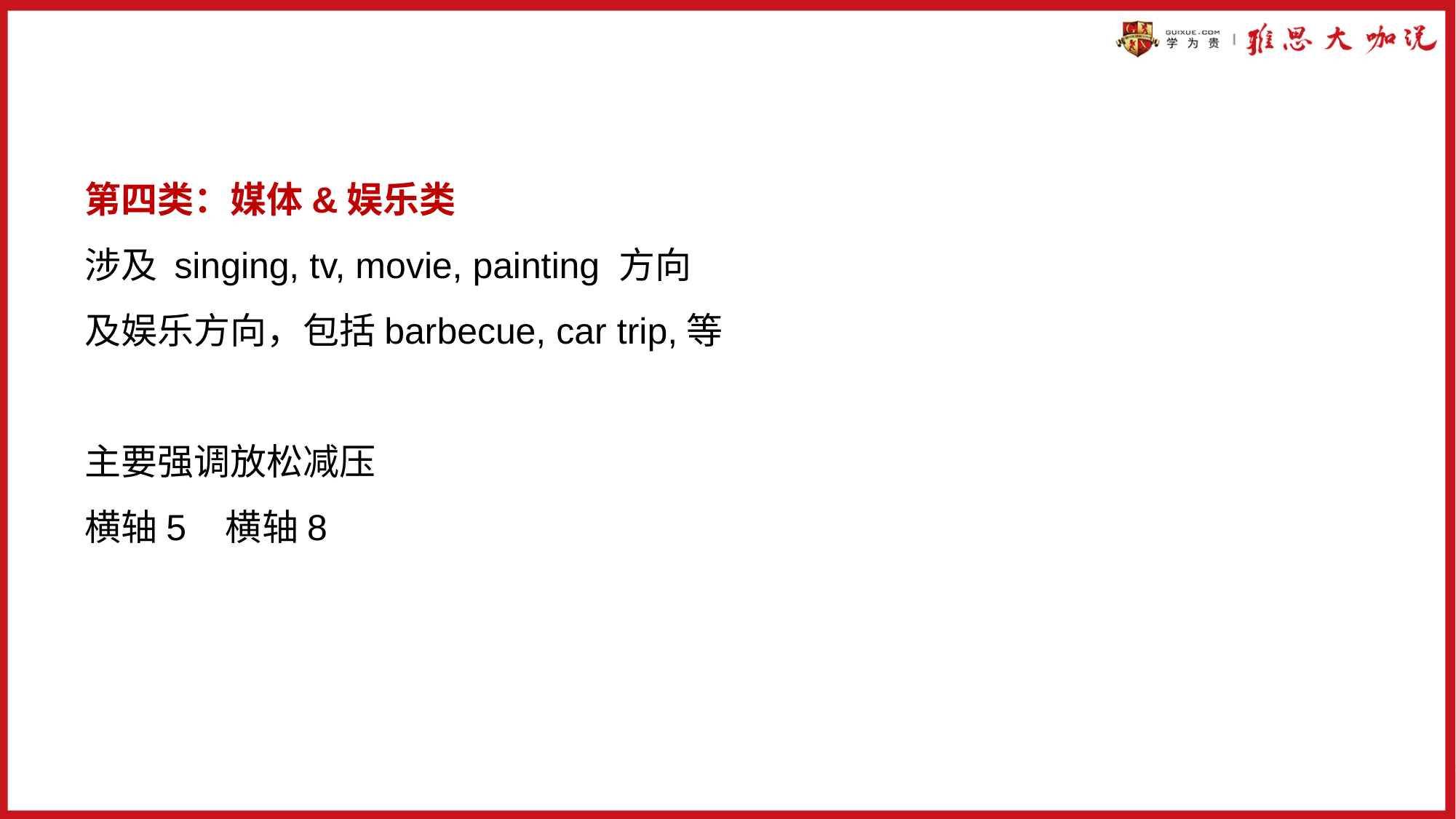

第四类：媒体&娱乐类
涉及 singing, tv, movie, painting 方向
及娱乐方向，包括barbecue, car trip,等

主要强调放松减压
横轴5   横轴8